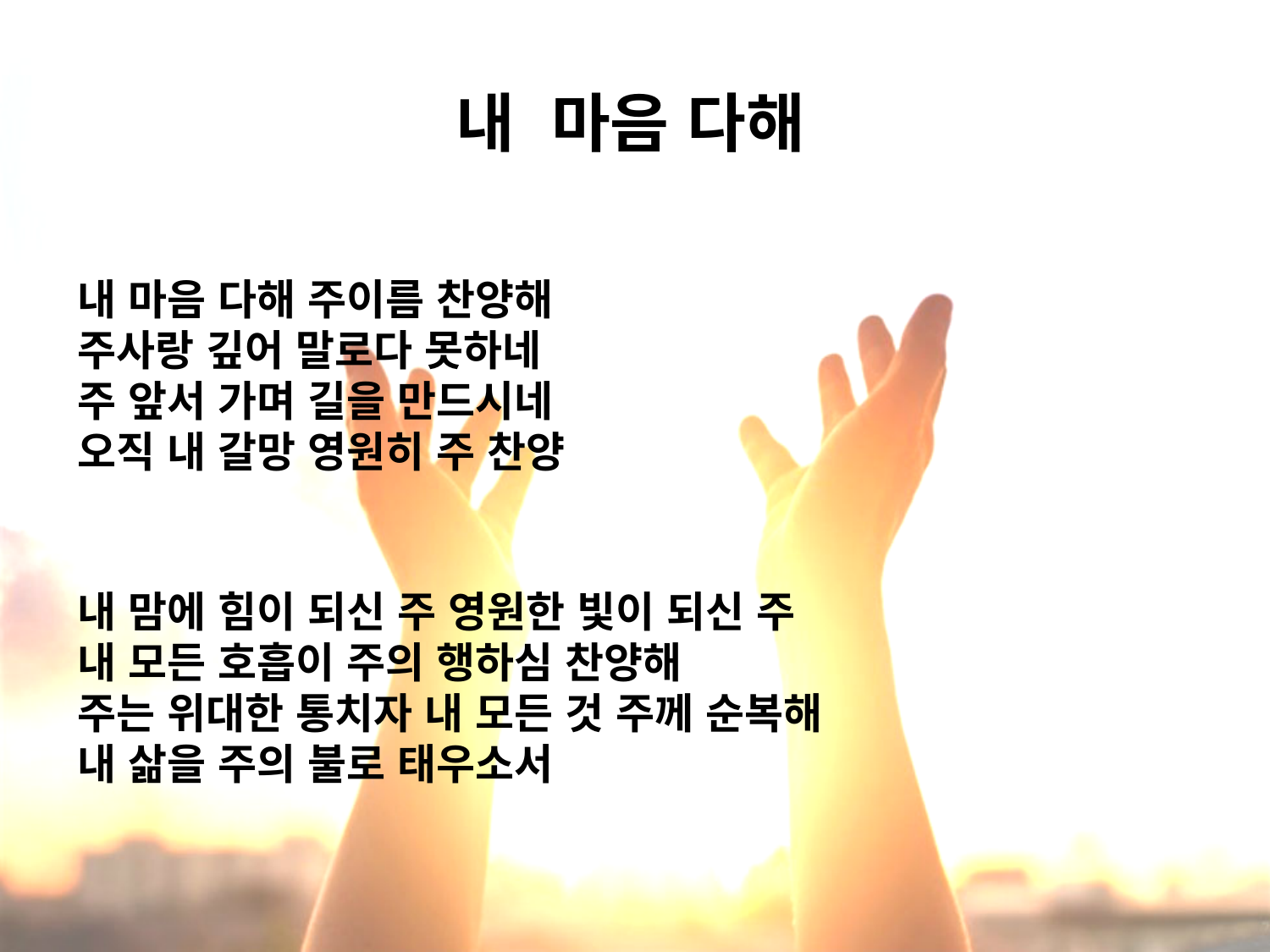

# 내  마음 다해
내 마음 다해 주이름 찬양해
주사랑 깊어 말로다 못하네
주 앞서 가며 길을 만드시네
오직 내 갈망 영원히 주 찬양
내 맘에 힘이 되신 주 영원한 빛이 되신 주
내 모든 호흡이 주의 행하심 찬양해
주는 위대한 통치자 내 모든 것 주께 순복해
내 삶을 주의 불로 태우소서